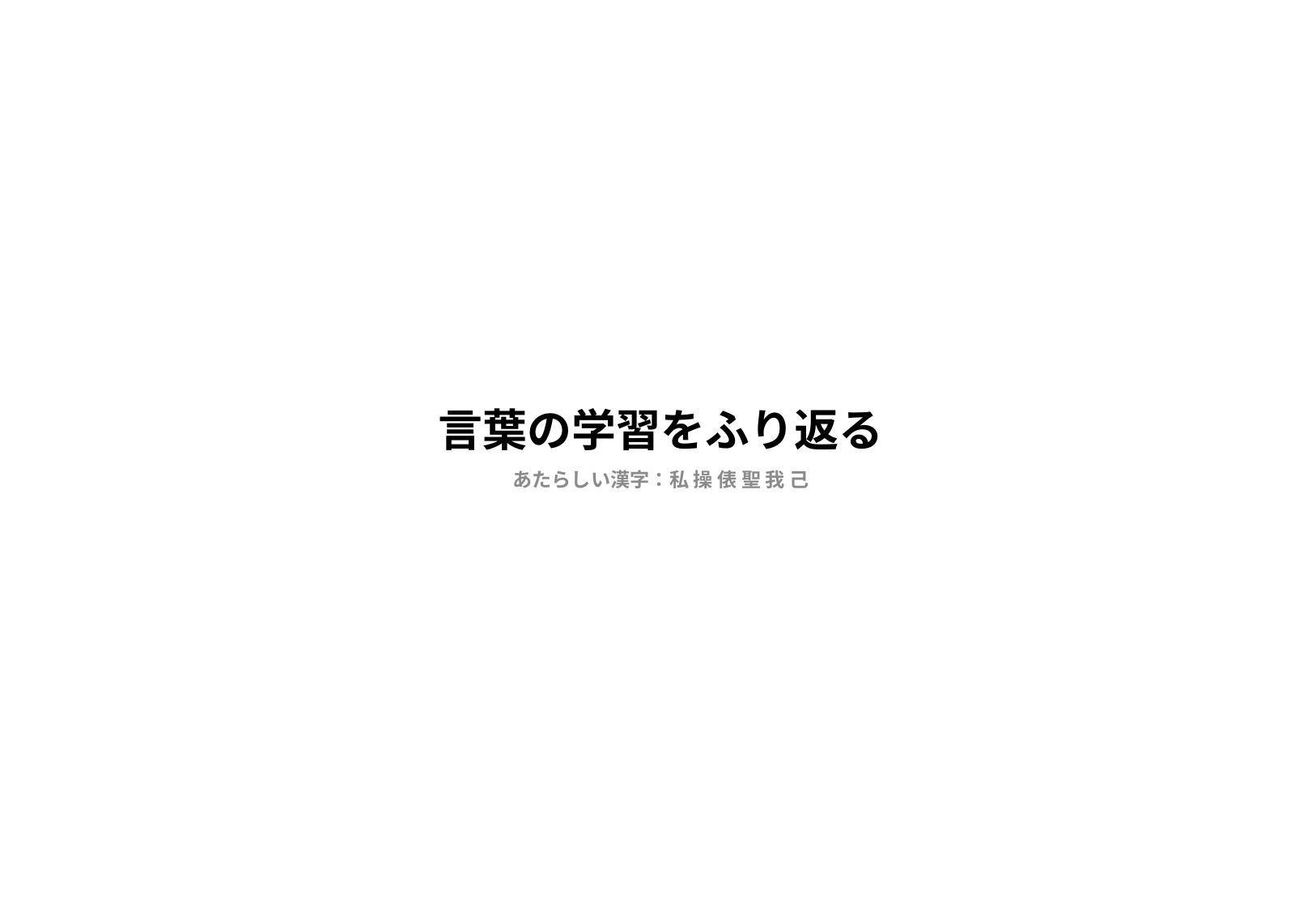

# 言葉の学習をふり返る
あたらしい漢字：私 操 俵 聖 我 己